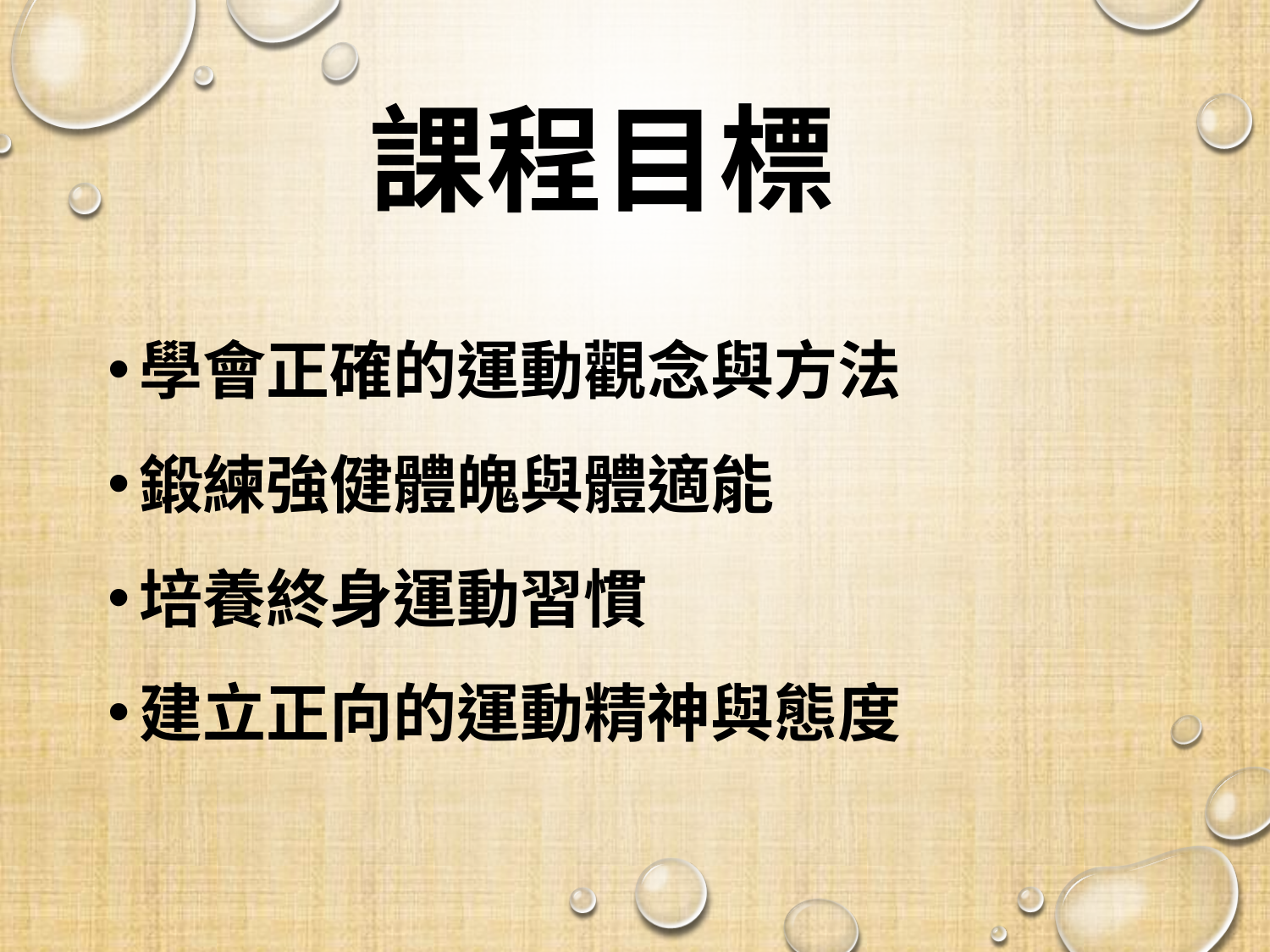

# 課程目標
學會正確的運動觀念與方法
鍛練強健體魄與體適能
培養終身運動習慣
建立正向的運動精神與態度